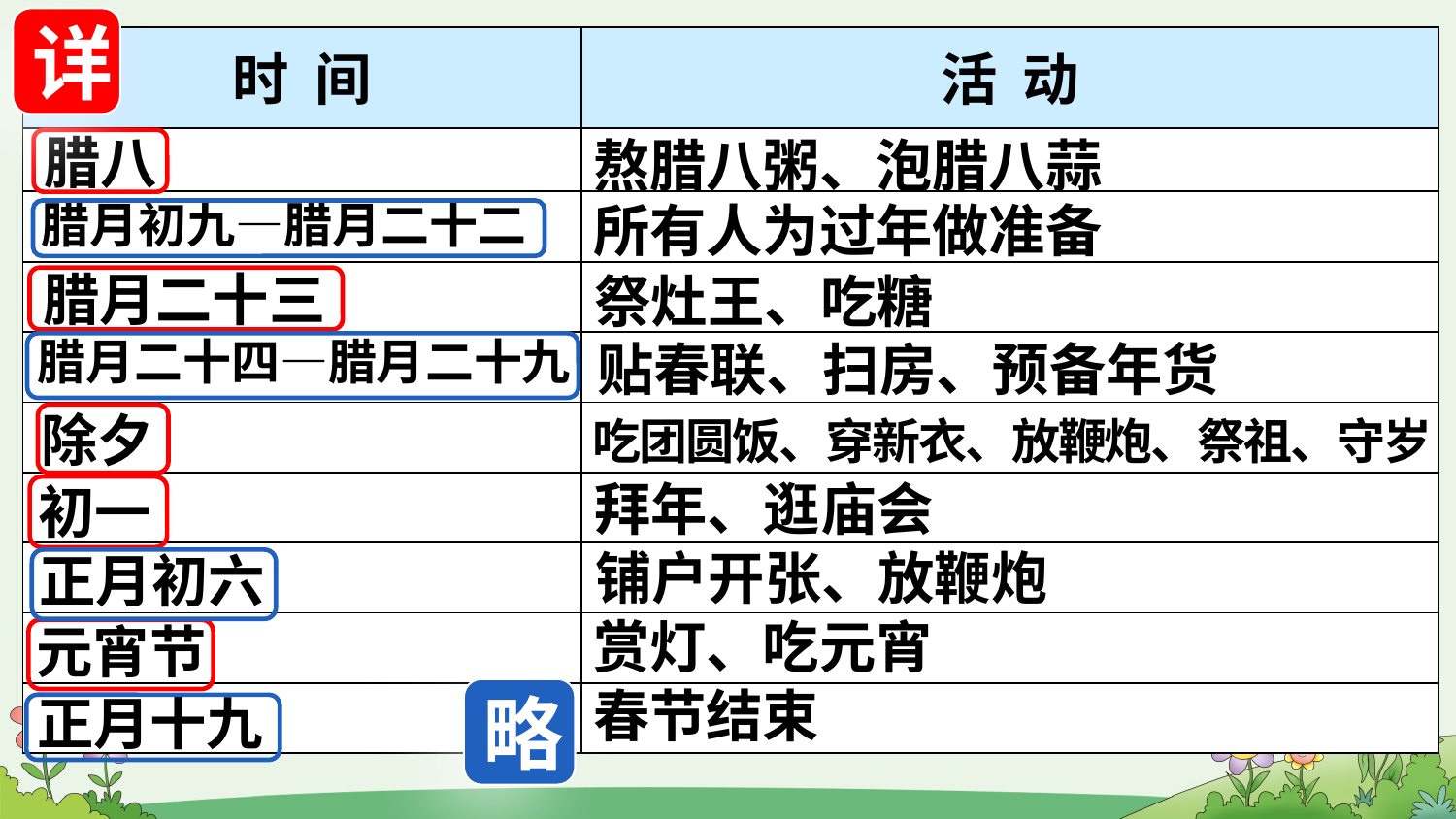

详
| 时 间 | 活 动 |
| --- | --- |
|  |  |
|  |  |
|  |  |
|  |  |
|  |  |
|  |  |
|  |  |
|  |  |
|  |  |
腊八
熬腊八粥、泡腊八蒜

腊月初九—腊月二十二
所有人为过年做准备

腊月二十三
祭灶王、吃糖

腊月二十四—腊月二十九
贴春联、扫房、预备年货

除夕
吃团圆饭、穿新衣、放鞭炮、祭祖、守岁

拜年、逛庙会
初一

铺户开张、放鞭炮
正月初六

赏灯、吃元宵
元宵节

春节结束
略
正月十九